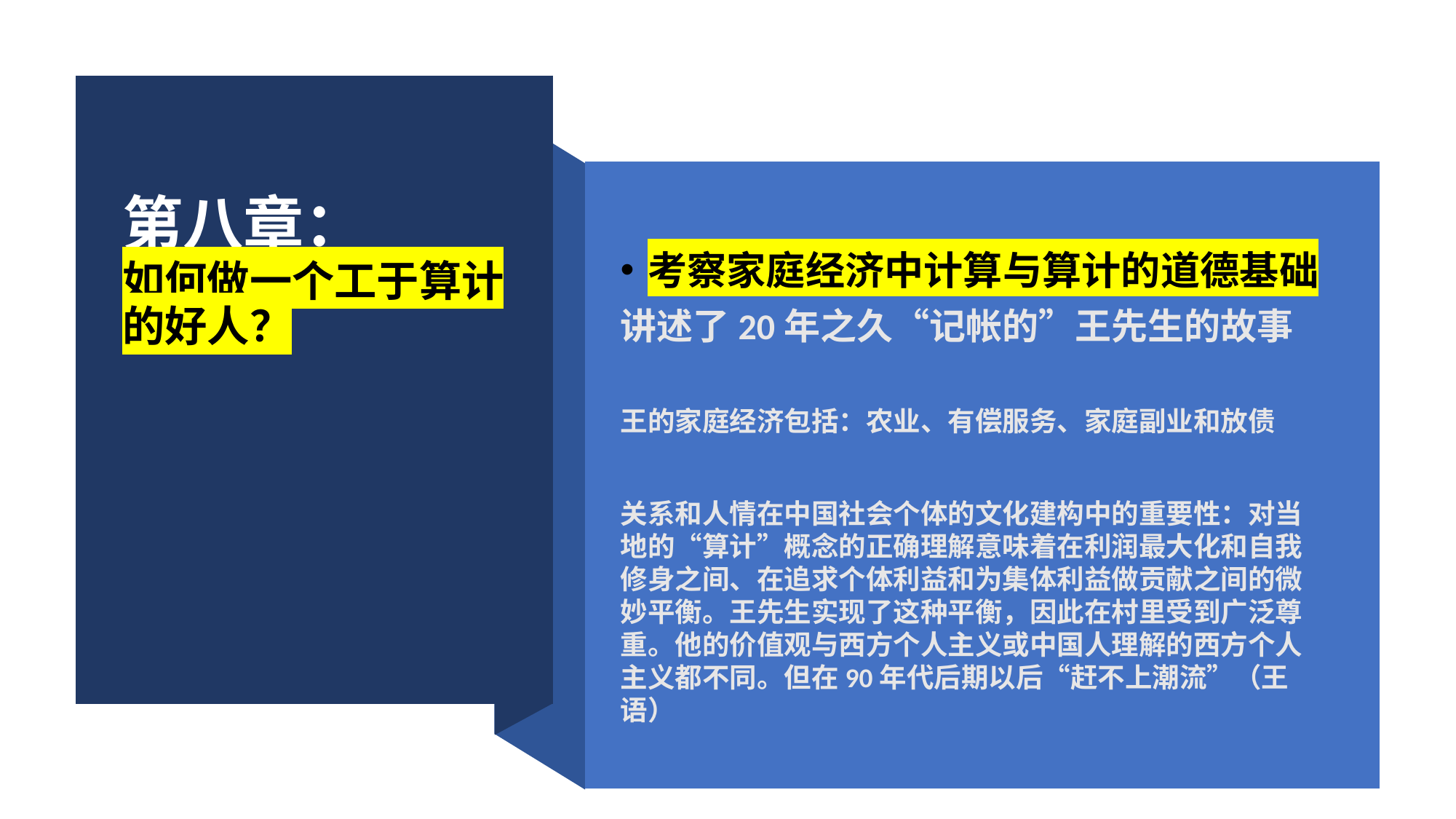

# 第八章： 如何做一个工于算计的好人？

考察家庭经济中计算与算计的道德基础
讲述了20年之久“记帐的”王先生的故事

王的家庭经济包括：农业、有偿服务、家庭副业和放债

关系和人情在中国社会个体的文化建构中的重要性：对当地的“算计”概念的正确理解意味着在利润最大化和自我修身之间、在追求个体利益和为集体利益做贡献之间的微妙平衡。王先生实现了这种平衡，因此在村里受到广泛尊重。他的价值观与西方个人主义或中国人理解的西方个人主义都不同。但在90年代后期以后“赶不上潮流”（王语）